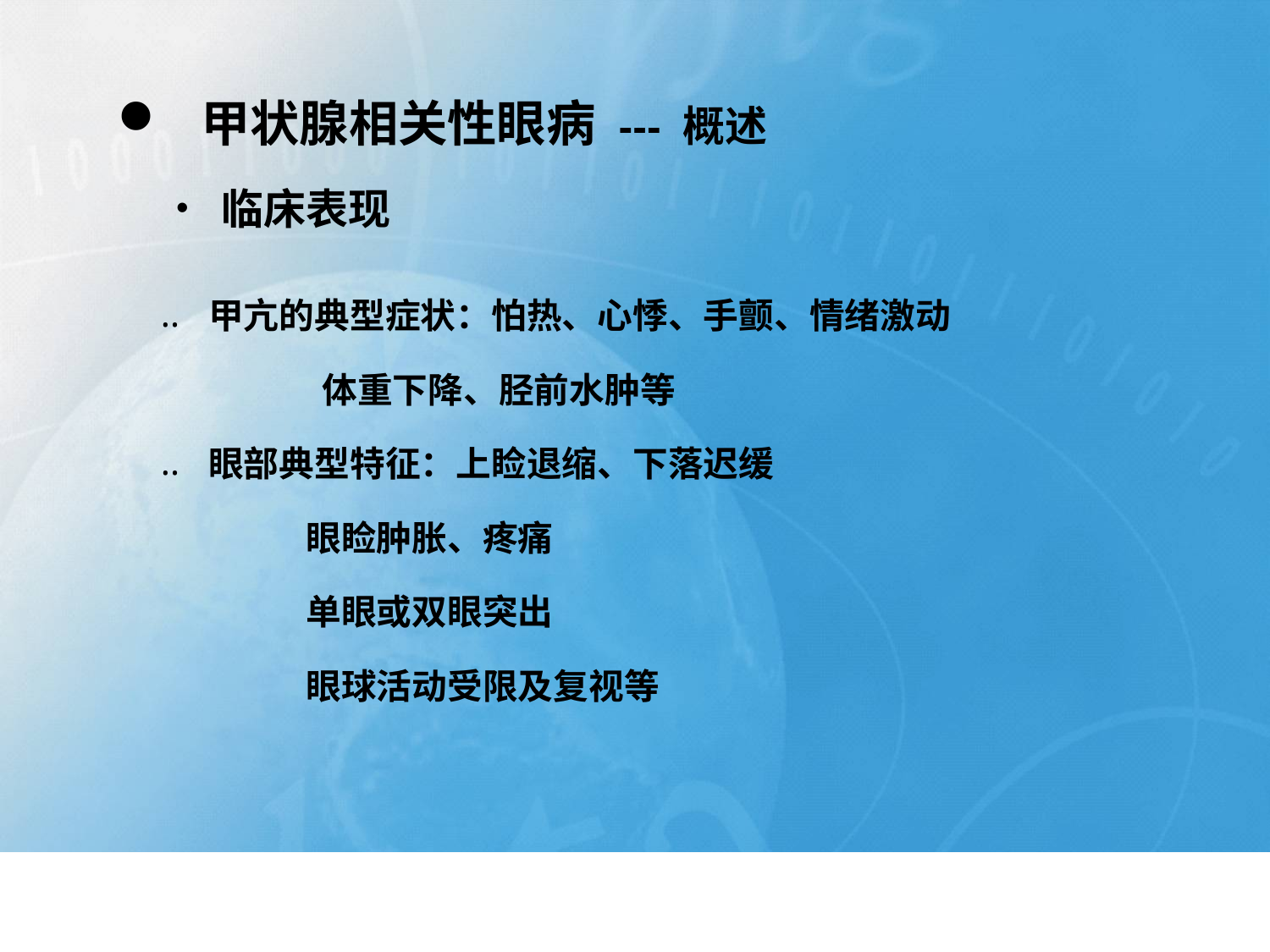

甲状腺相关性眼病 --- 概述
   临床表现
甲亢的典型症状：怕热、心悸、手颤、情绪激动
                   体重下降、胫前水肿等
眼部典型特征：上睑退缩、下落迟缓
                 眼睑肿胀、疼痛
                 单眼或双眼突出
                 眼球活动受限及复视等